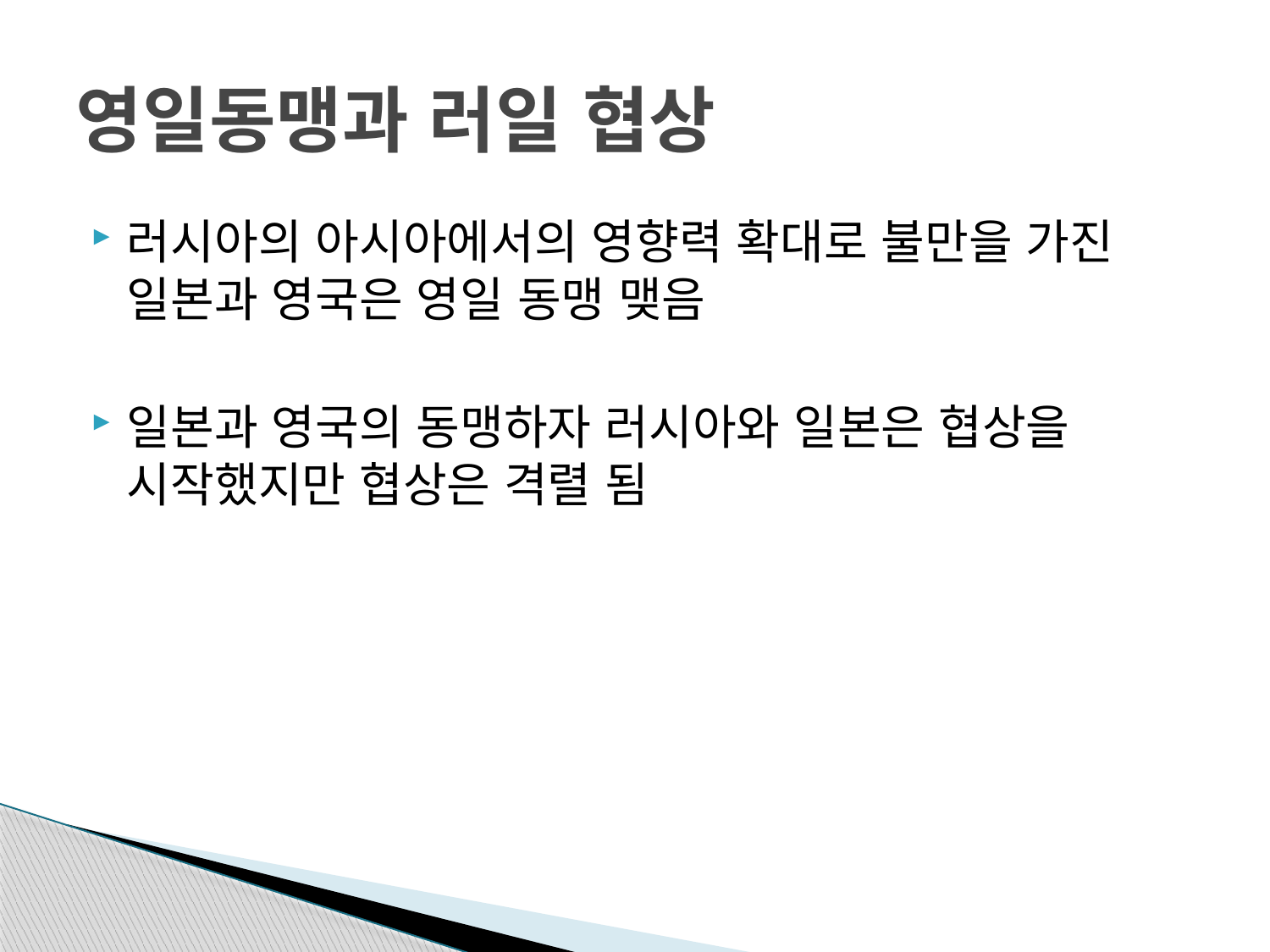

# 영일동맹과 러일 협상
러시아의 아시아에서의 영향력 확대로 불만을 가진 일본과 영국은 영일 동맹 맺음

일본과 영국의 동맹하자 러시아와 일본은 협상을 시작했지만 협상은 격렬 됨